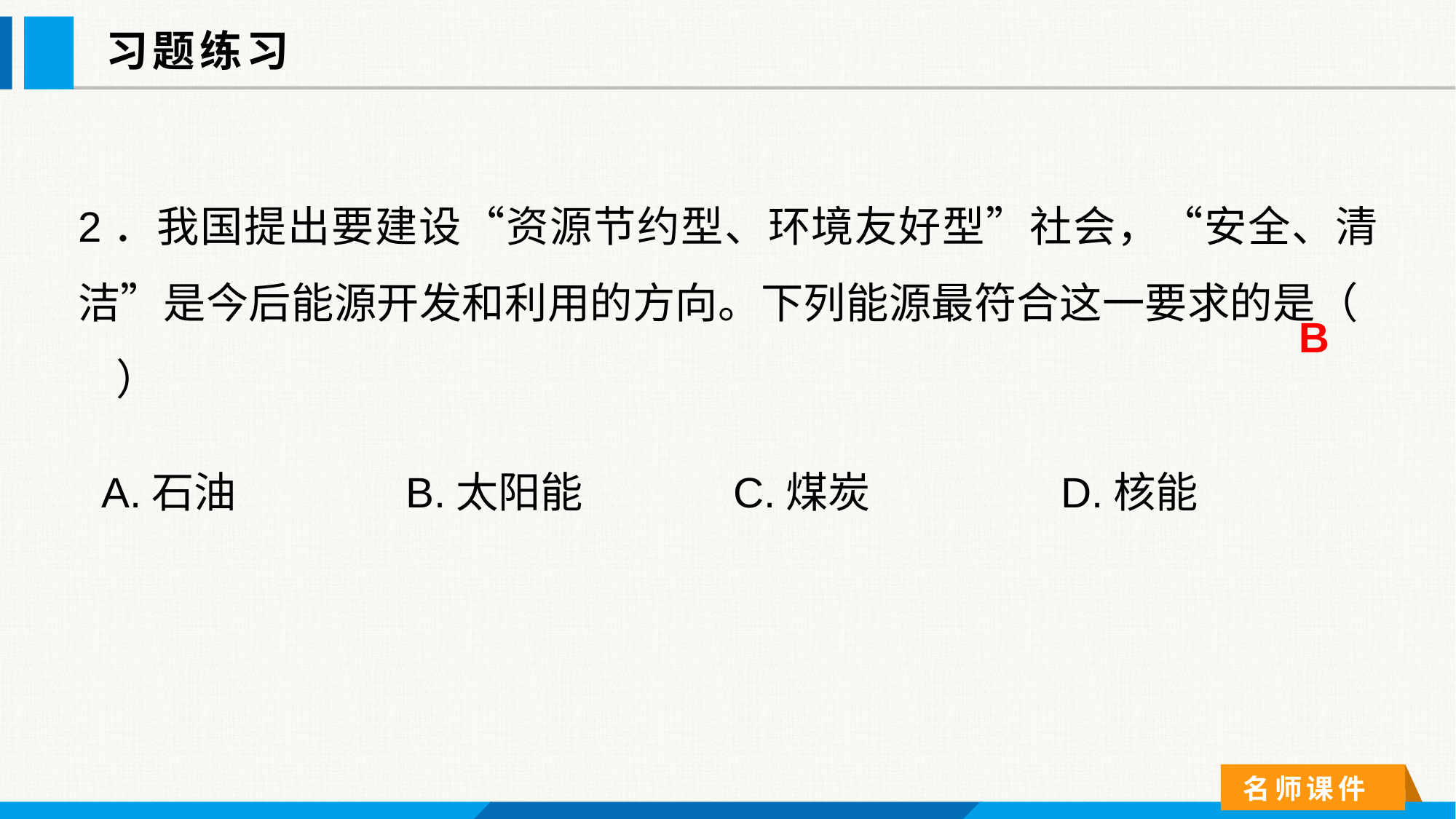

习题练习
2．我国提出要建设“资源节约型、环境友好型”社会，“安全、清洁”是今后能源开发和利用的方向。下列能源最符合这一要求的是（       ）
  A.石油		B.太阳能		C.煤炭	      	D.核能
B